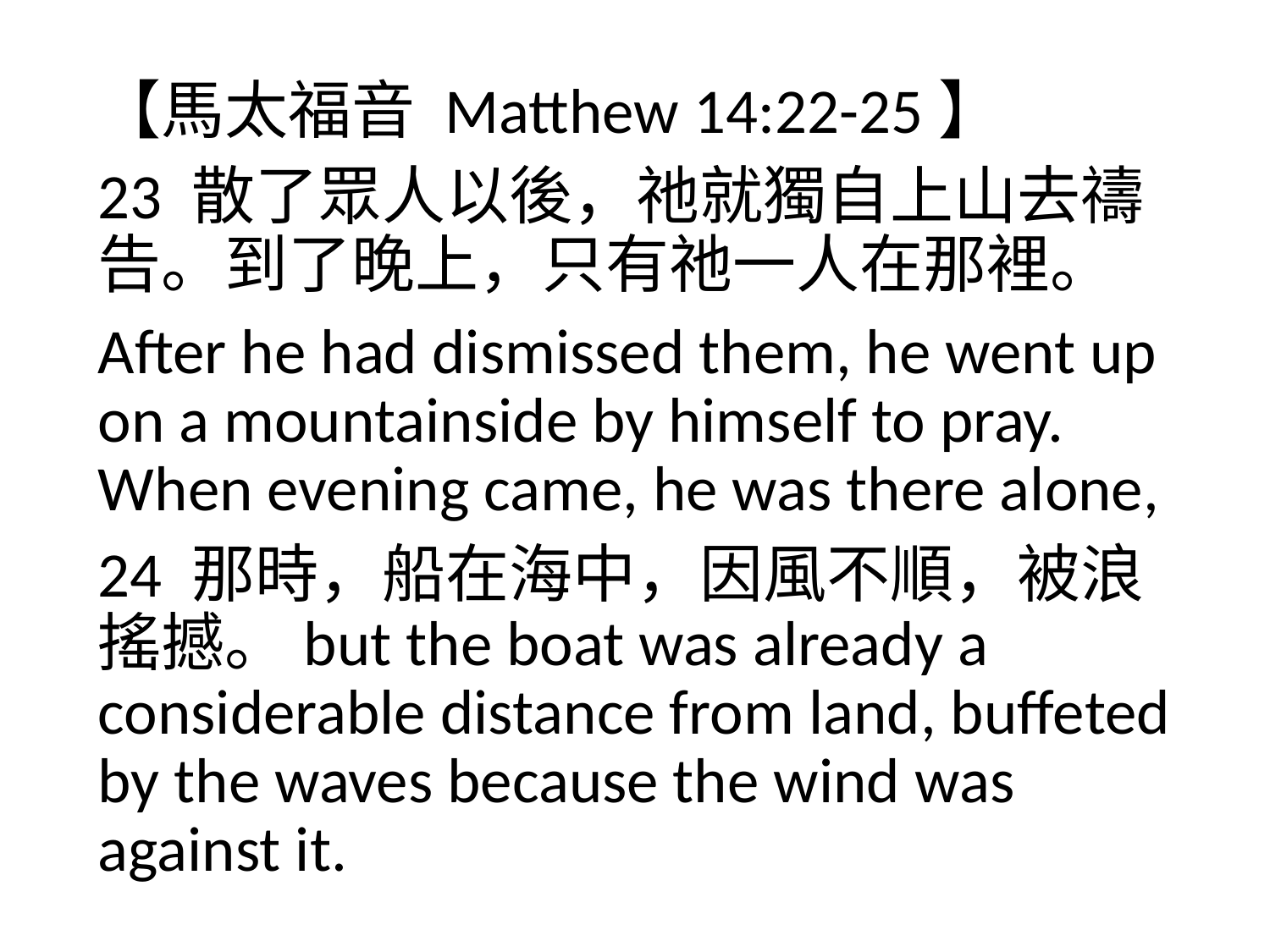

【馬太福音 Matthew 14:22-25】
23 散了眾人以後，祂就獨自上山去禱告。到了晚上，只有祂一人在那裡。
After he had dismissed them, he went up on a mountainside by himself to pray. When evening came, he was there alone,
24 那時，船在海中，因風不順，被浪搖撼。but the boat was already a considerable distance from land, buffeted by the waves because the wind was against it.